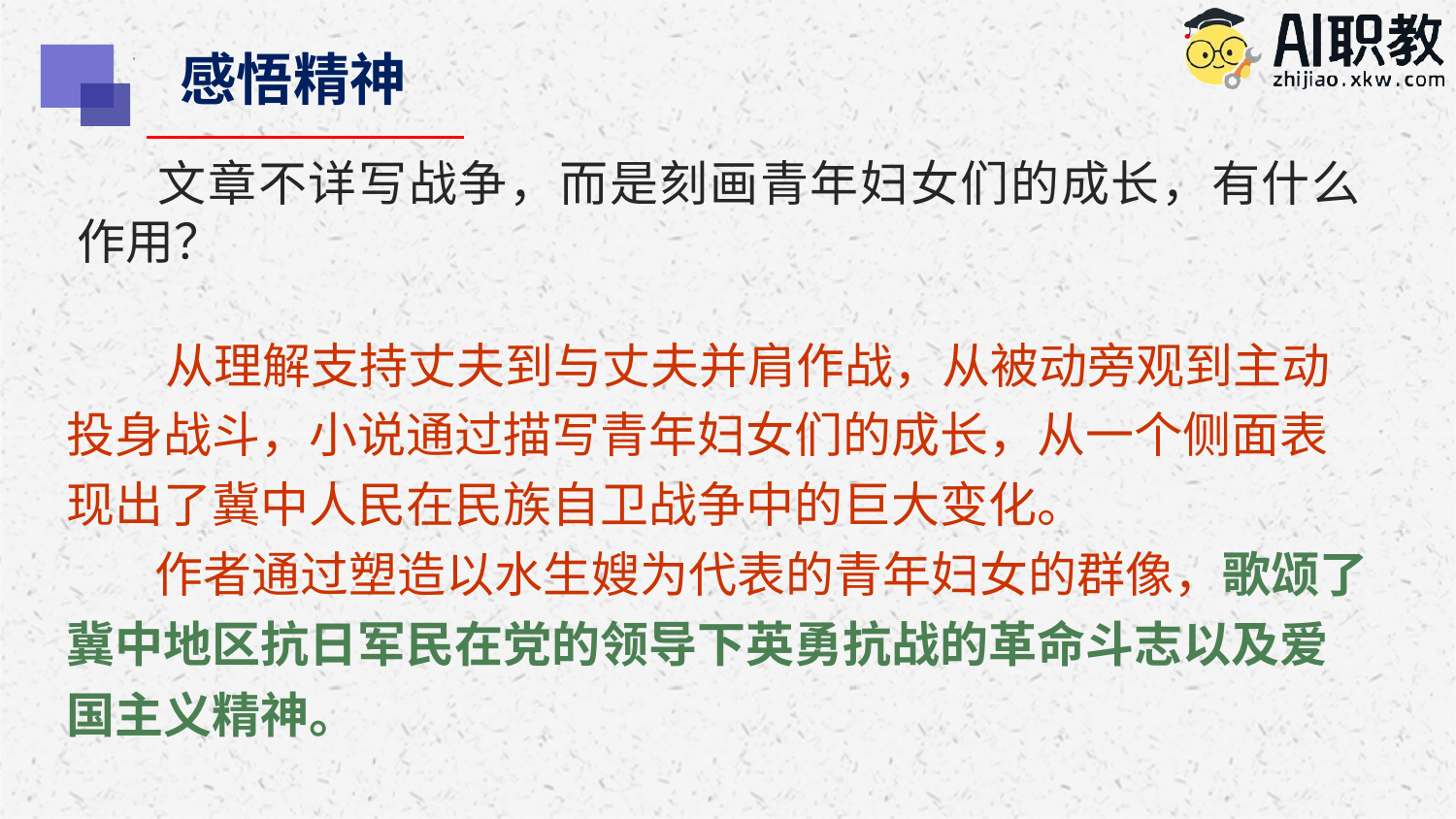

感悟精神

文章不详写战争，而是刻画青年妇女们的成长，有什么作用？
        从理解支持丈夫到与丈夫并肩作战，从被动旁观到主动投身战斗，小说通过描写青年妇女们的成长，从一个侧面表现出了冀中人民在民族自卫战争中的巨大变化。
       作者通过塑造以水生嫂为代表的青年妇女的群像，歌颂了冀中地区抗日军民在党的领导下英勇抗战的革命斗志以及爱国主义精神。